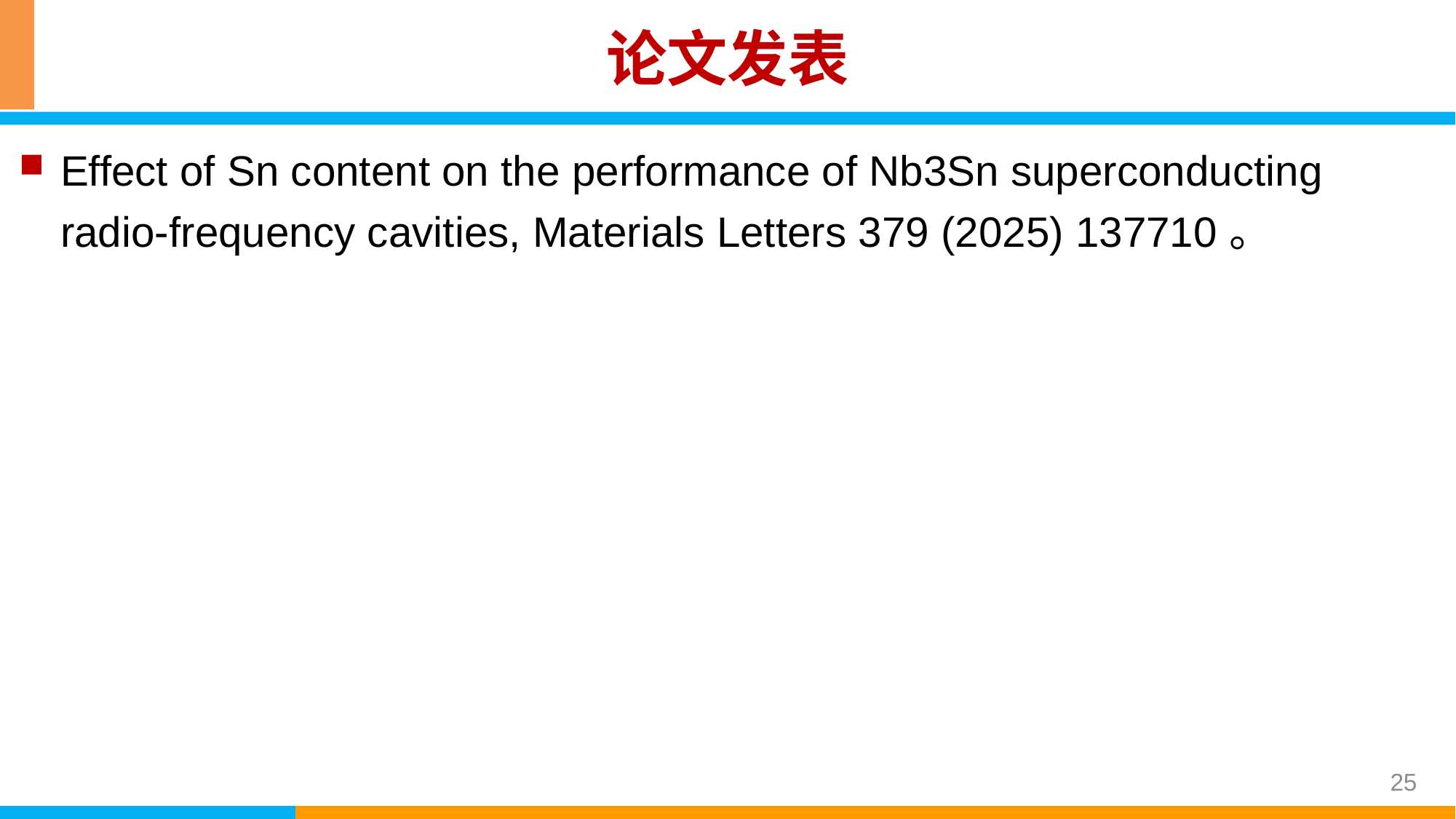

论文发表
Effect of Sn content on the performance of Nb3Sn superconducting radio-frequency cavities, Materials Letters 379 (2025) 137710。
25